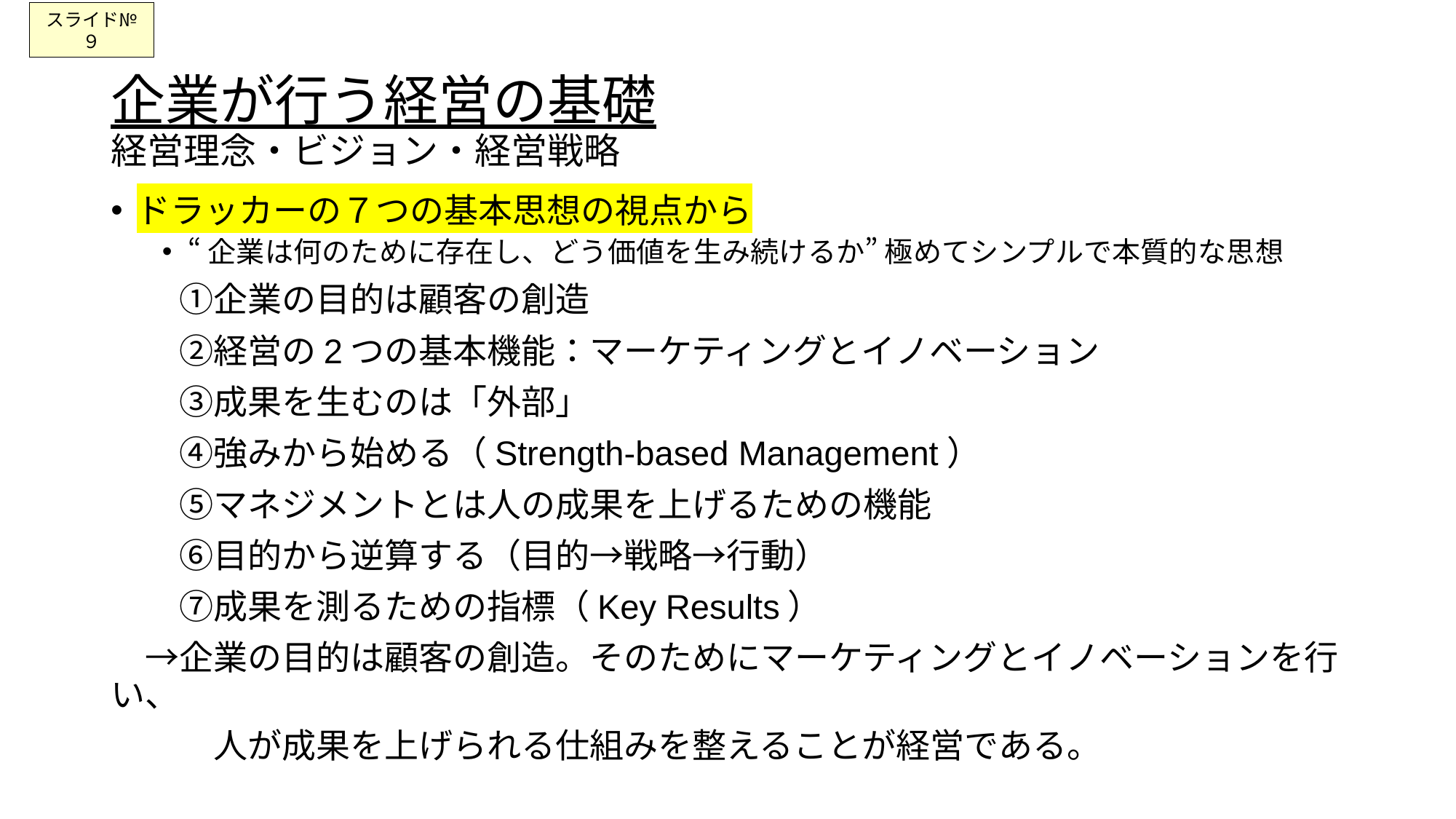

スライド№９
# 企業が行う経営の基礎 経営理念・ビジョン・経営戦略
ドラッカーの７つの基本思想の視点から
“企業は何のために存在し、どう価値を生み続けるか” 極めてシンプルで本質的な思想
　　①企業の目的は顧客の創造
　　②経営の2つの基本機能：マーケティングとイノベーション
　　③成果を生むのは「外部」
　　④強みから始める（Strength-based Management）
　　⑤マネジメントとは人の成果を上げるための機能
　　⑥目的から逆算する（目的→戦略→行動）
　　⑦成果を測るための指標（Key Results）
　→企業の目的は顧客の創造。そのためにマーケティングとイノベーションを行い、
　　　人が成果を上げられる仕組みを整えることが経営である。